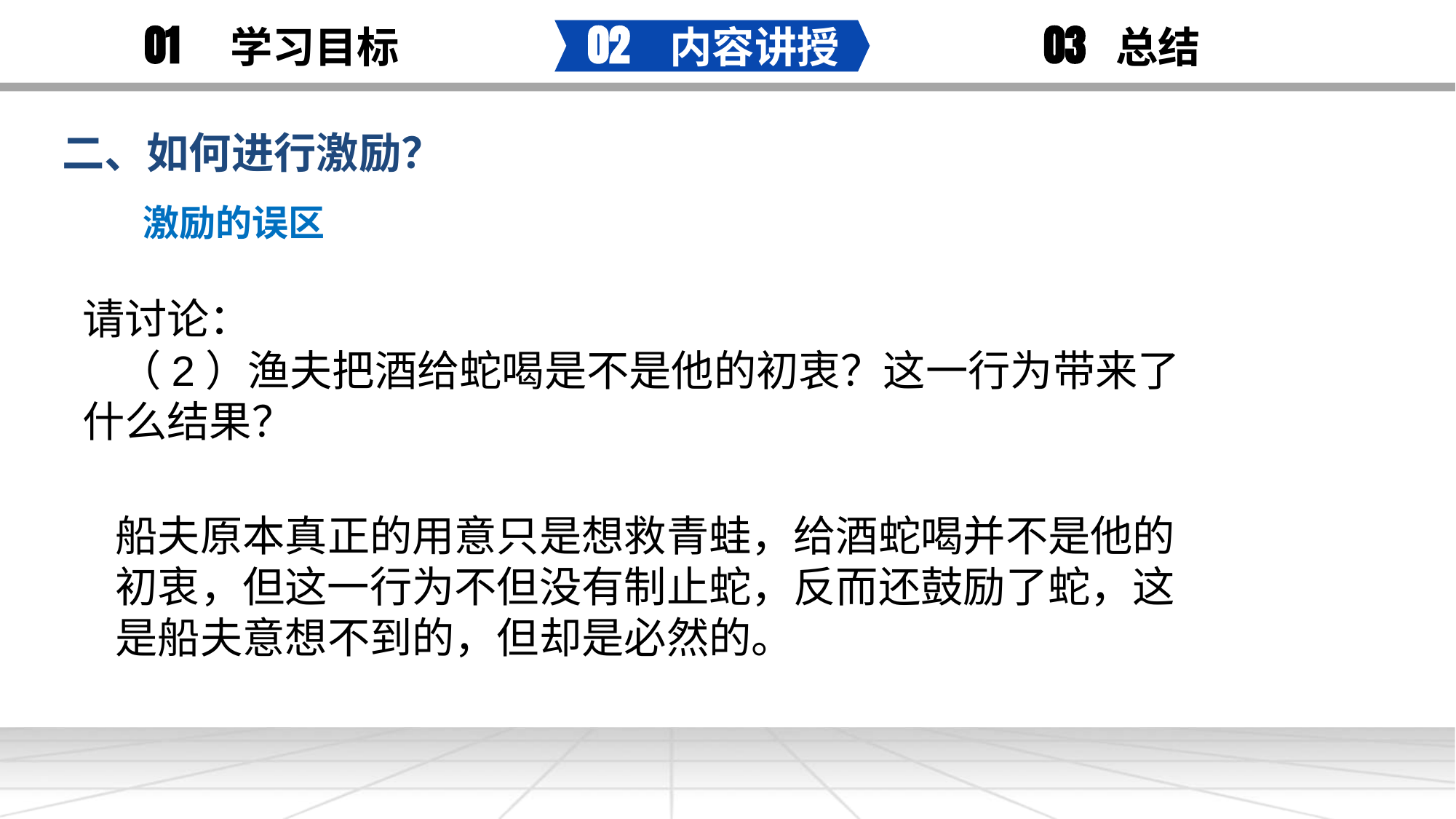

02   内容讲授
03  总结
01    学习目标

二、如何进行激励？
激励的误区
请讨论：（2）渔夫把酒给蛇喝是不是他的初衷？这一行为带来了什么结果？

船夫原本真正的用意只是想救青蛙，给酒蛇喝并不是他的初衷，但这一行为不但没有制止蛇，反而还鼓励了蛇，这是船夫意想不到的，但却是必然的。